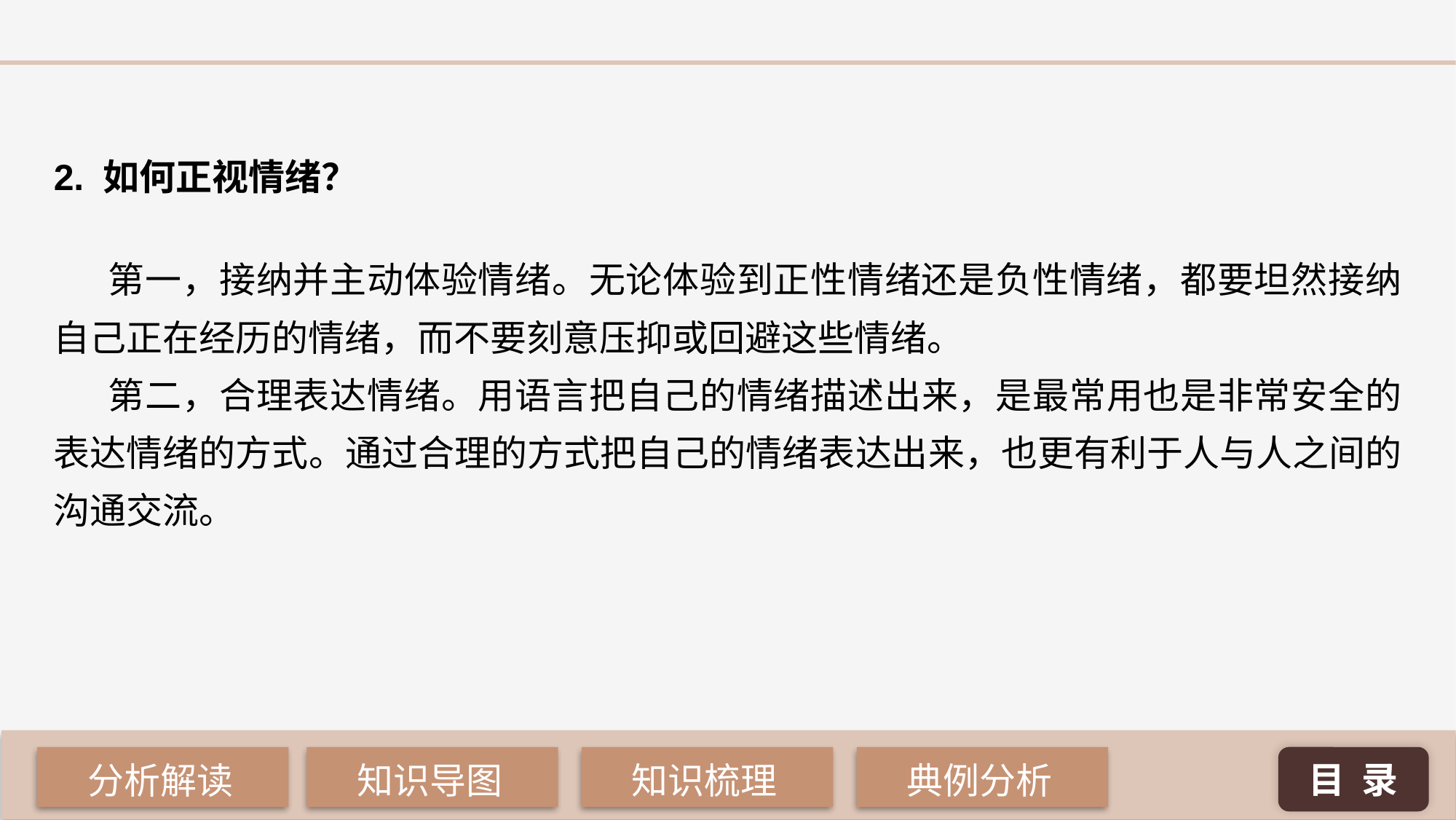

2. 如何正视情绪？
第一，接纳并主动体验情绪。无论体验到正性情绪还是负性情绪，都要坦然接纳自己正在经历的情绪，而不要刻意压抑或回避这些情绪。
第二，合理表达情绪。用语言把自己的情绪描述出来，是最常用也是非常安全的表达情绪的方式。通过合理的方式把自己的情绪表达出来，也更有利于人与人之间的沟通交流。